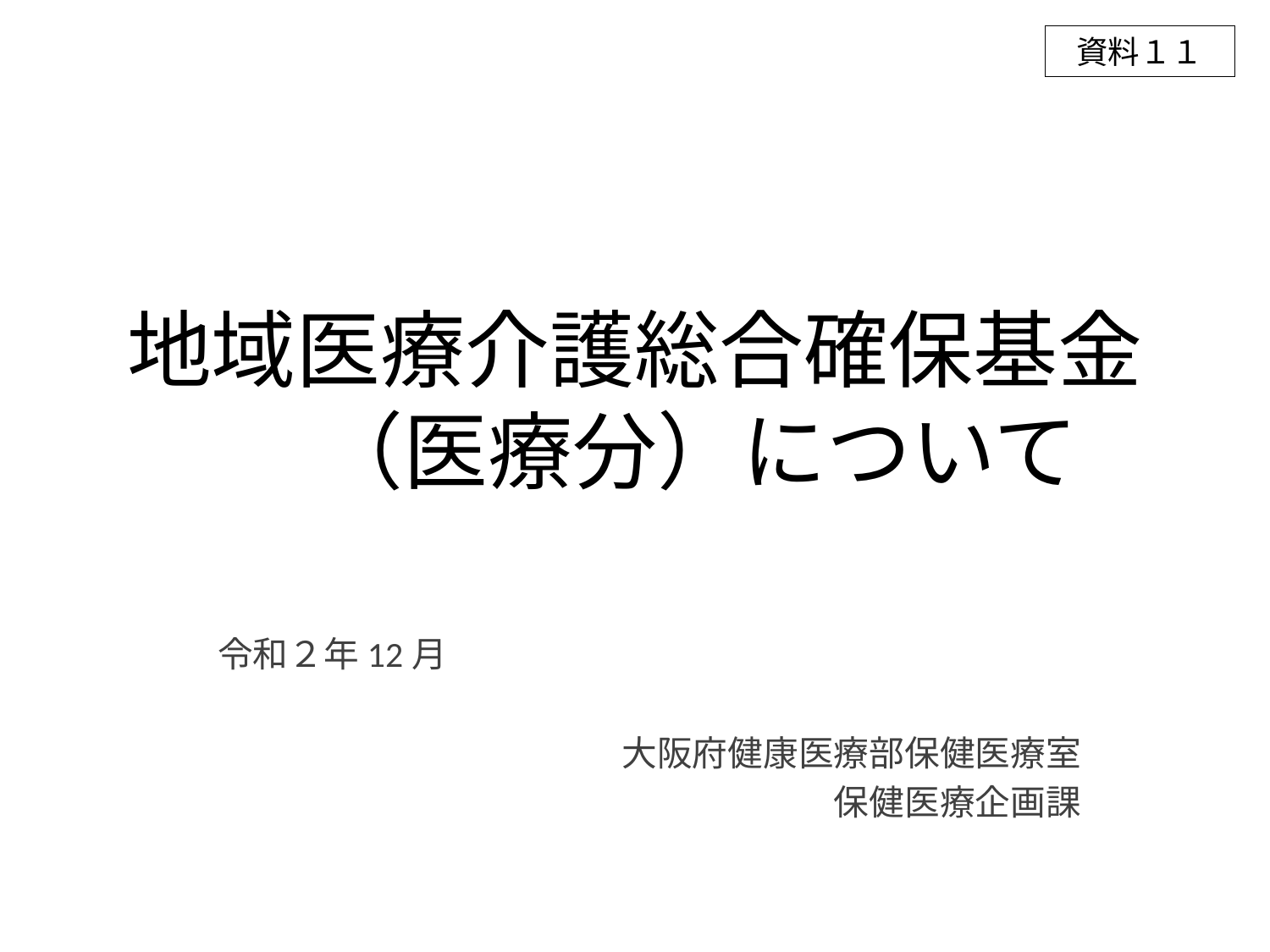

資料１１
# 地域医療介護総合確保基金 （医療分）について
令和２年12月

大阪府健康医療部保健医療室
保健医療企画課